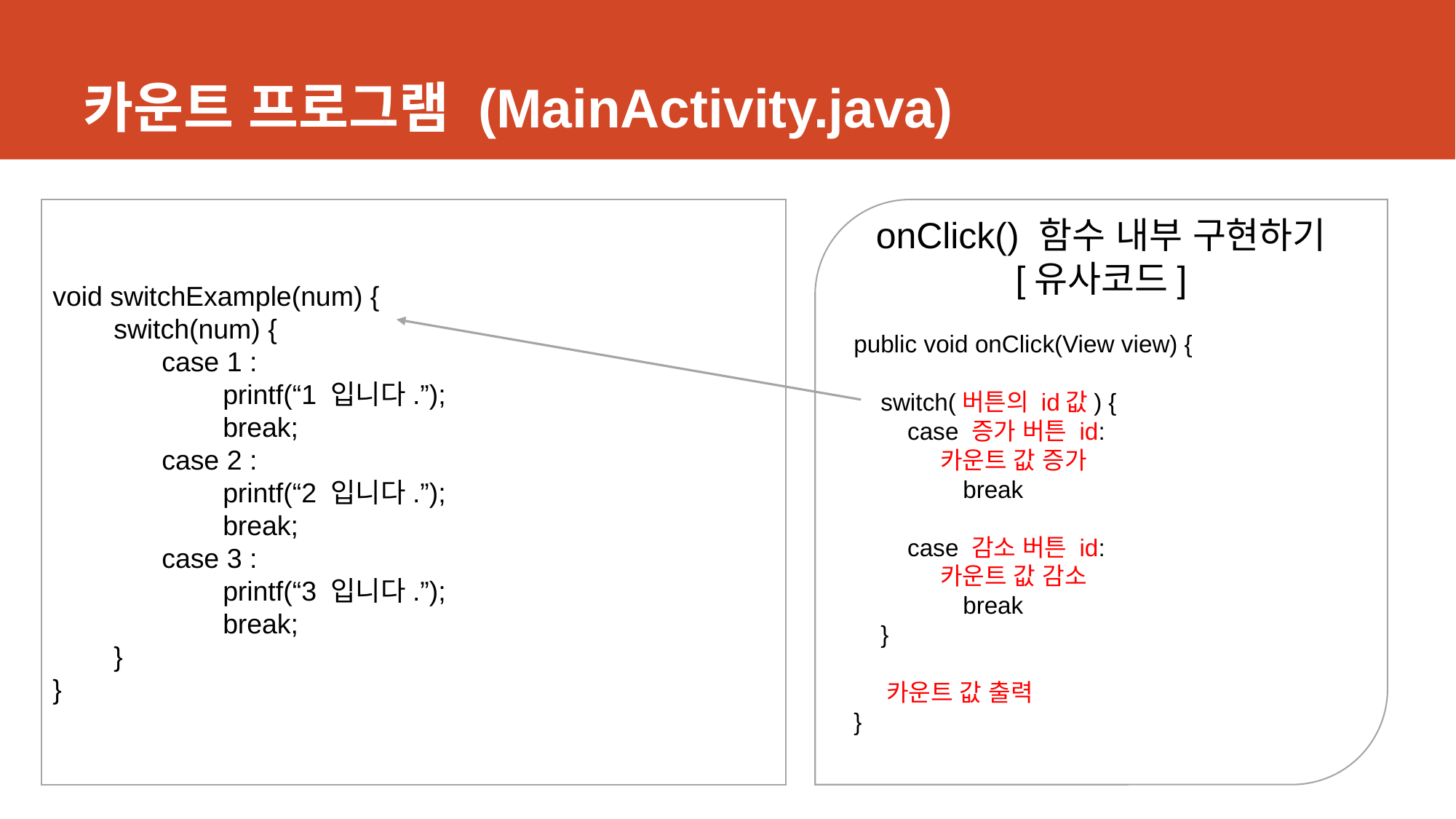

# 카운트 프로그램 (MainActivity.java)
void switchExample(num) {
        switch(num) {
	case 1 :
	        printf(“1 입니다.”);
	        break;
	case 2 :
	        printf(“2 입니다.”);
	        break;
	case 3 :
	        printf(“3 입니다.”);
	        break;
        }
}

onClick() 함수 내부 구현하기 [유사코드]
public void onClick(View view) {
    switch(버튼의 id값) {
        case 증가 버튼 id:
            카운트 값 증가
	break
        case 감소 버튼 id:
            카운트 값 감소
	break
    }
    카운트 값 출력
}